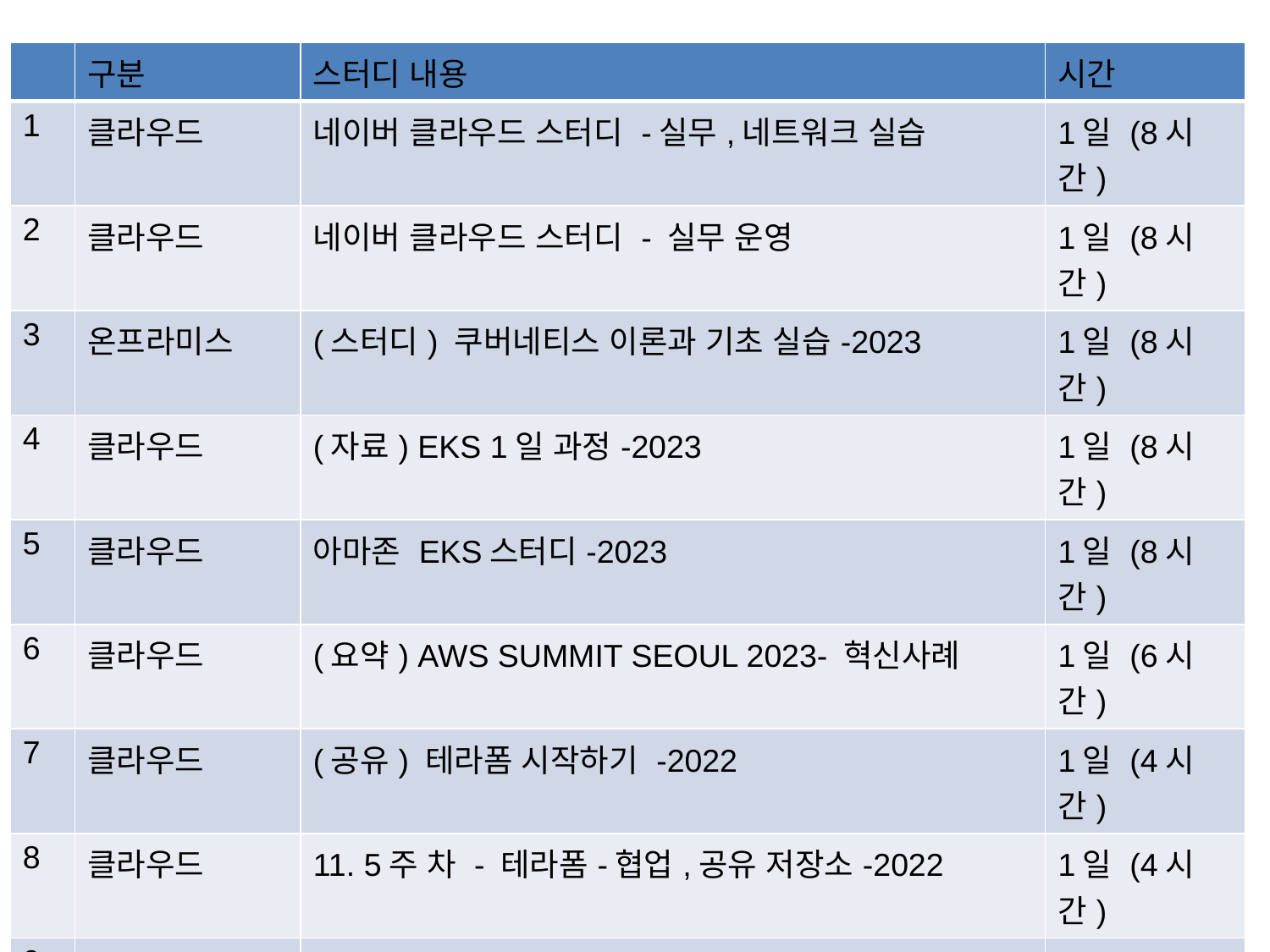

|  | 구분 | 스터디 내용 | 시간 |
| --- | --- | --- | --- |
| 1 | 클라우드 | 네이버 클라우드 스터디 -실무,네트워크 실습 | 1일 (8시간) |
| 2 | 클라우드 | 네이버 클라우드 스터디 - 실무 운영 | 1일 (8시간) |
| 3 | 온프라미스 | (스터디) 쿠버네티스 이론과 기초 실습-2023 | 1일 (8시간) |
| 4 | 클라우드 | (자료) EKS 1일 과정-2023 | 1일 (8시간) |
| 5 | 클라우드 | 아마존 EKS스터디-2023 | 1일 (8시간) |
| 6 | 클라우드 | (요약) AWS SUMMIT SEOUL 2023- 혁신사례 | 1일 (6시간) |
| 7 | 클라우드 | (공유) 테라폼 시작하기 -2022 | 1일 (4시간) |
| 8 | 클라우드 | 11. 5주 차 - 테라폼-협업,공유 저장소-2022 | 1일 (4시간) |
| 9 | 클라우드 | AWS 1일 완성 - 2023년 8월 | 1일 (6시간) |
| 10 | 클라우드 | 네이버 클라우드 공인강사 되기, NCP 자격증 | 1일 (8시간) |
| 11 | 온프라미스 | 사무실에서 데이터 센터 네트워크 연동-2023 | 1일 (8시간) |
| 12 | 클라우드 | 클라우드 DNS 구축법 | 1일 (8시간) |
| 13 | 클라우드 | 37탄-(모음) AWS 보안 스터디-2023 | 2일 (14시간) |
| 14 | 온프라미스 | (정리) 대규모 인프라를 운영하기 위한 15가지 | 1일 (3시간) |
| 15 | 온프라미스 | (후기) 네이버를 운영하는 시스템 발표 | 2시간 |